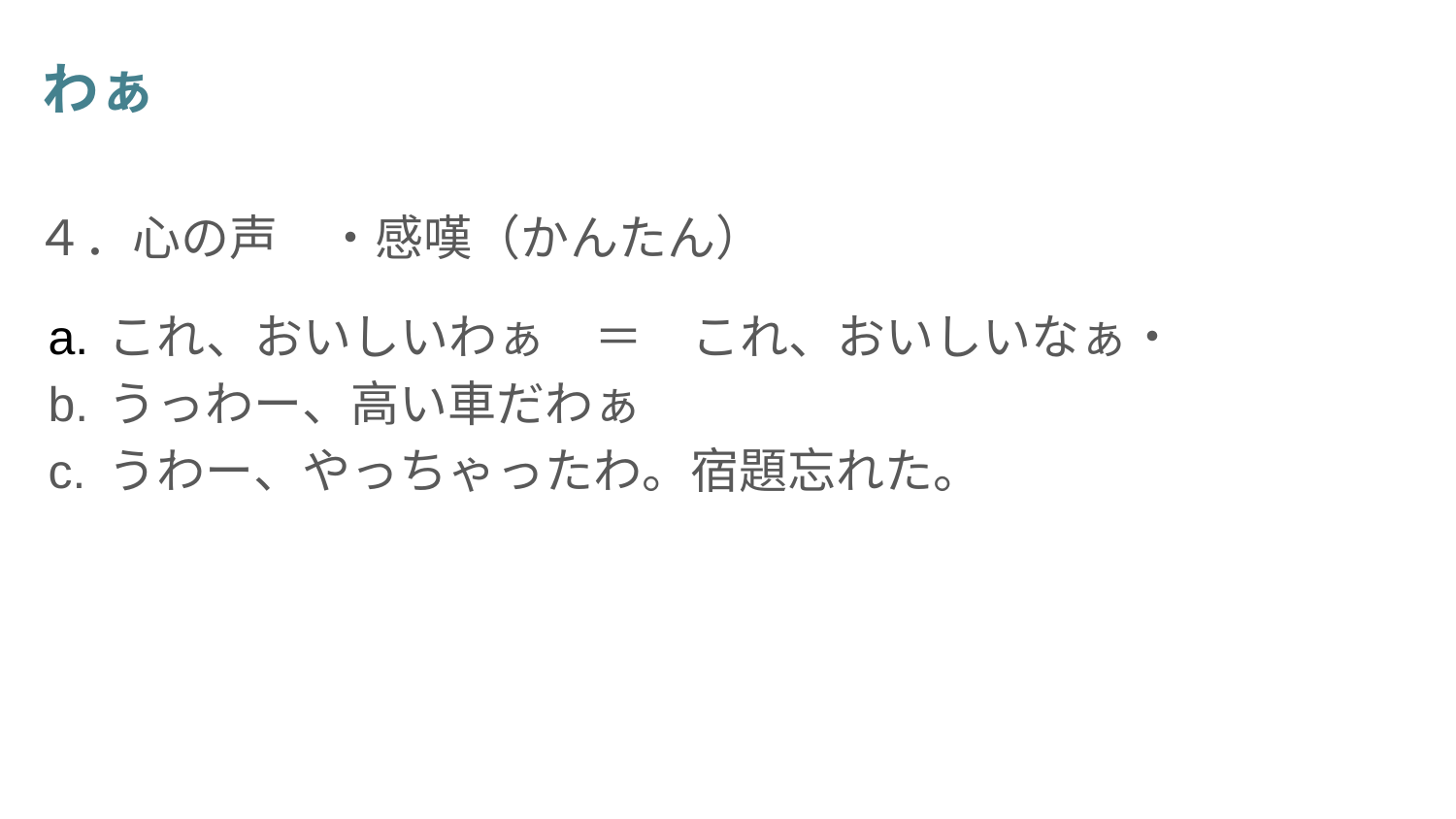

# わぁ

４．心の声　・感嘆（かんたん）
これ、おいしいわぁ　＝　これ、おいしいなぁ・
うっわー、高い車だわぁ
うわー、やっちゃったわ。宿題忘れた。